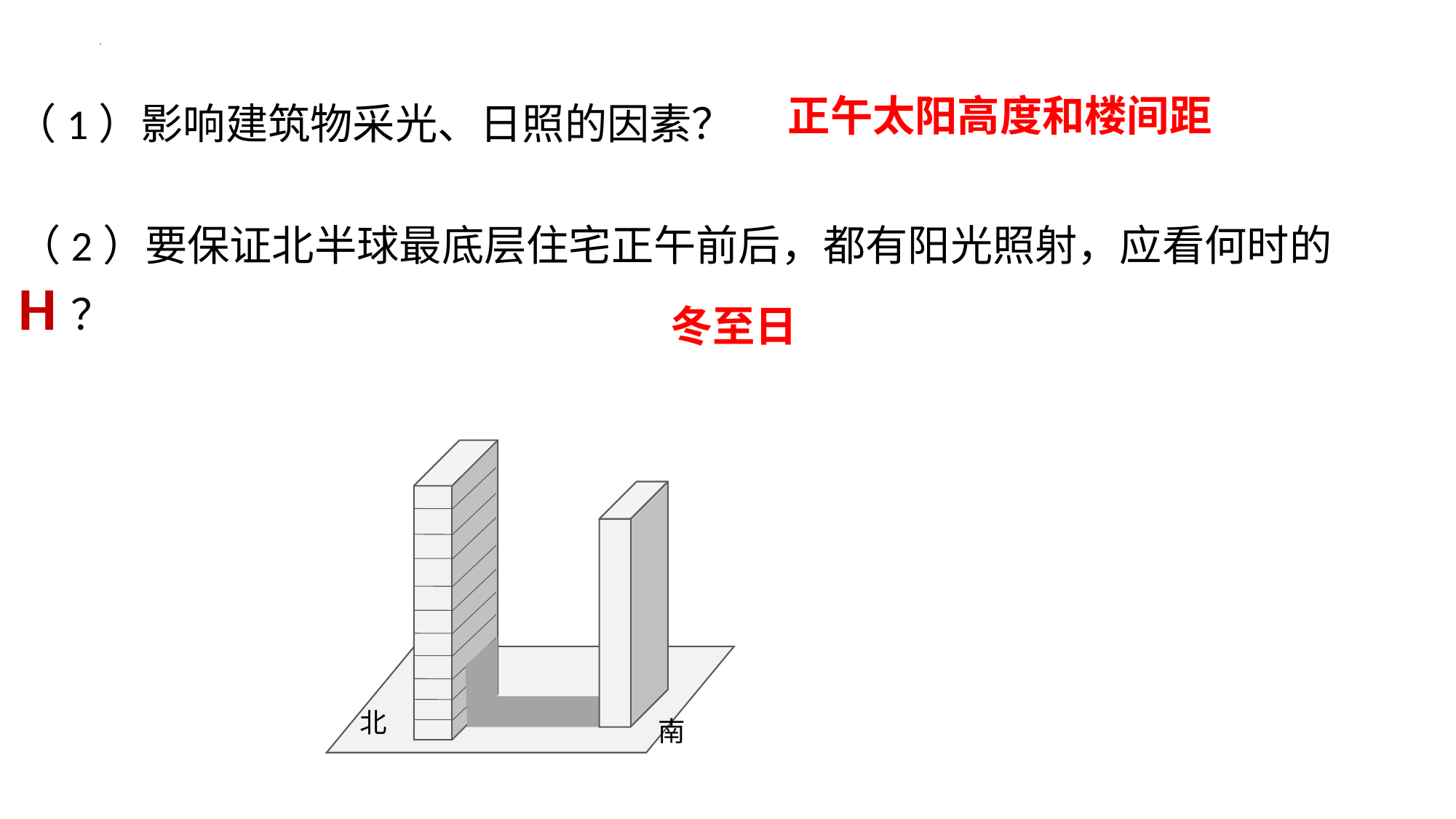

正午太阳高度和楼间距
（1）影响建筑物采光、日照的因素？
（2）要保证北半球最底层住宅正午前后，都有阳光照射，应看何时的H？
冬至日

北
南